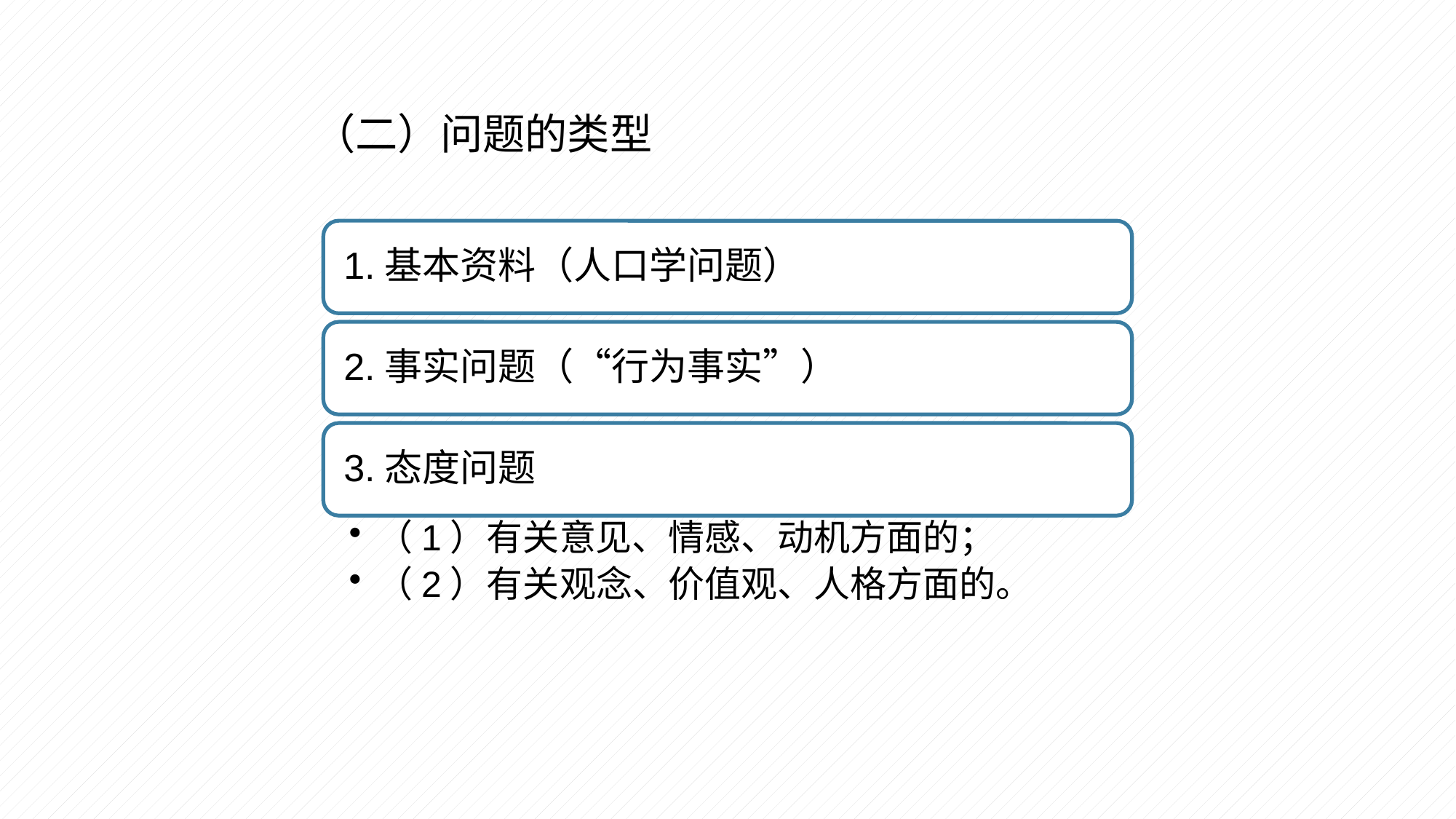

（二）问题的类型
1.基本资料（人口学问题）
2.事实问题（“行为事实”）
3.态度问题
（1）有关意见、情感、动机方面的；
（2）有关观念、价值观、人格方面的。